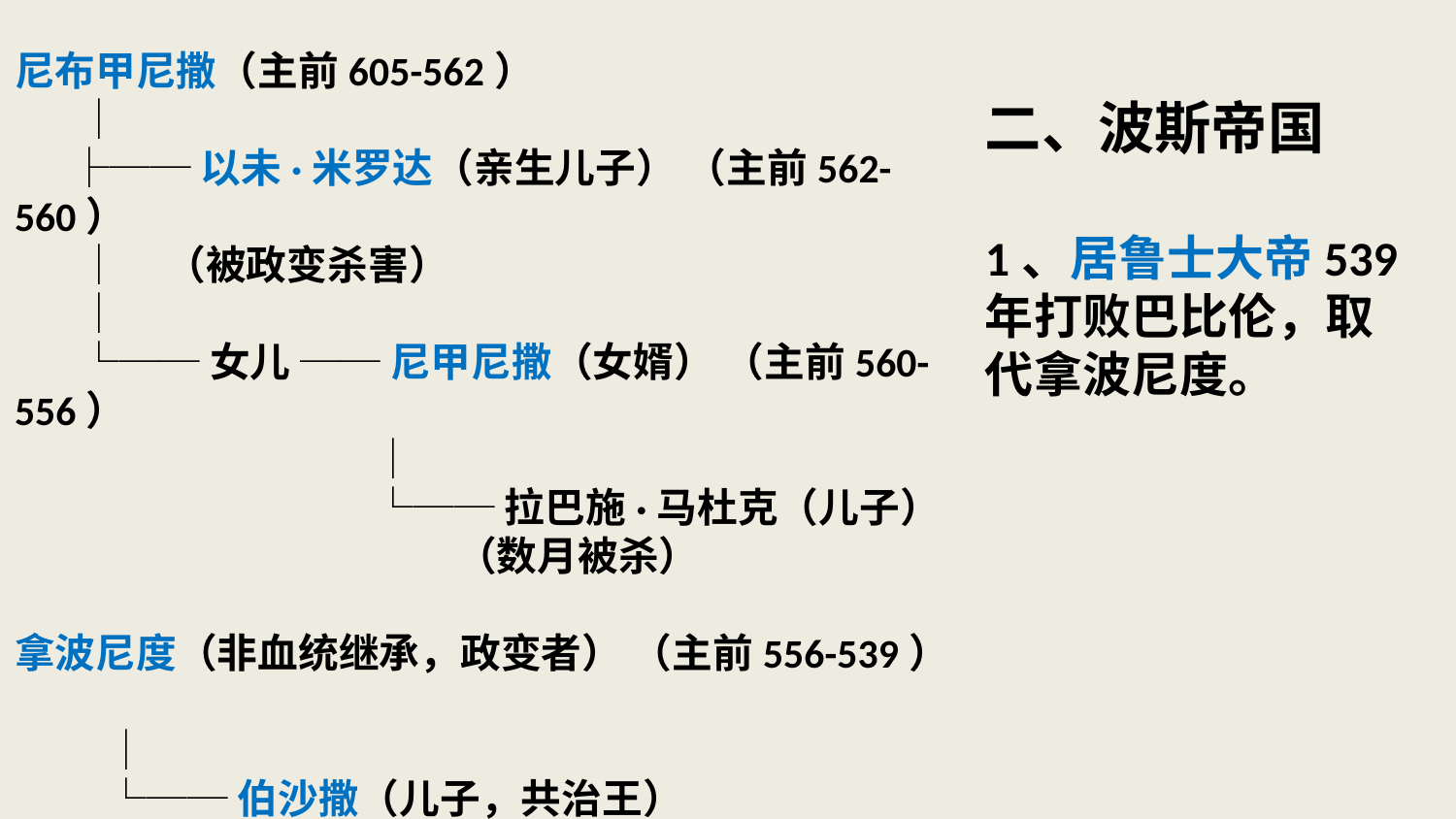

# 一、巴比伦帝国 尼布甲尼撒（主前605-562） │ ├── 以未·米罗达（亲生儿子） （主前562-560） │     （被政变杀害） │ └── 女儿 ── 尼甲尼撒（女婿） （主前560-556） │ └── 拉巴施·马杜克（儿子） （数月被杀） 拿波尼度（非血统继承，政变者） （主前556-539） │ └── 伯沙撒（儿子，共治王）
二、波斯帝国

1、居鲁士大帝539年打败巴比伦，取代拿波尼度。